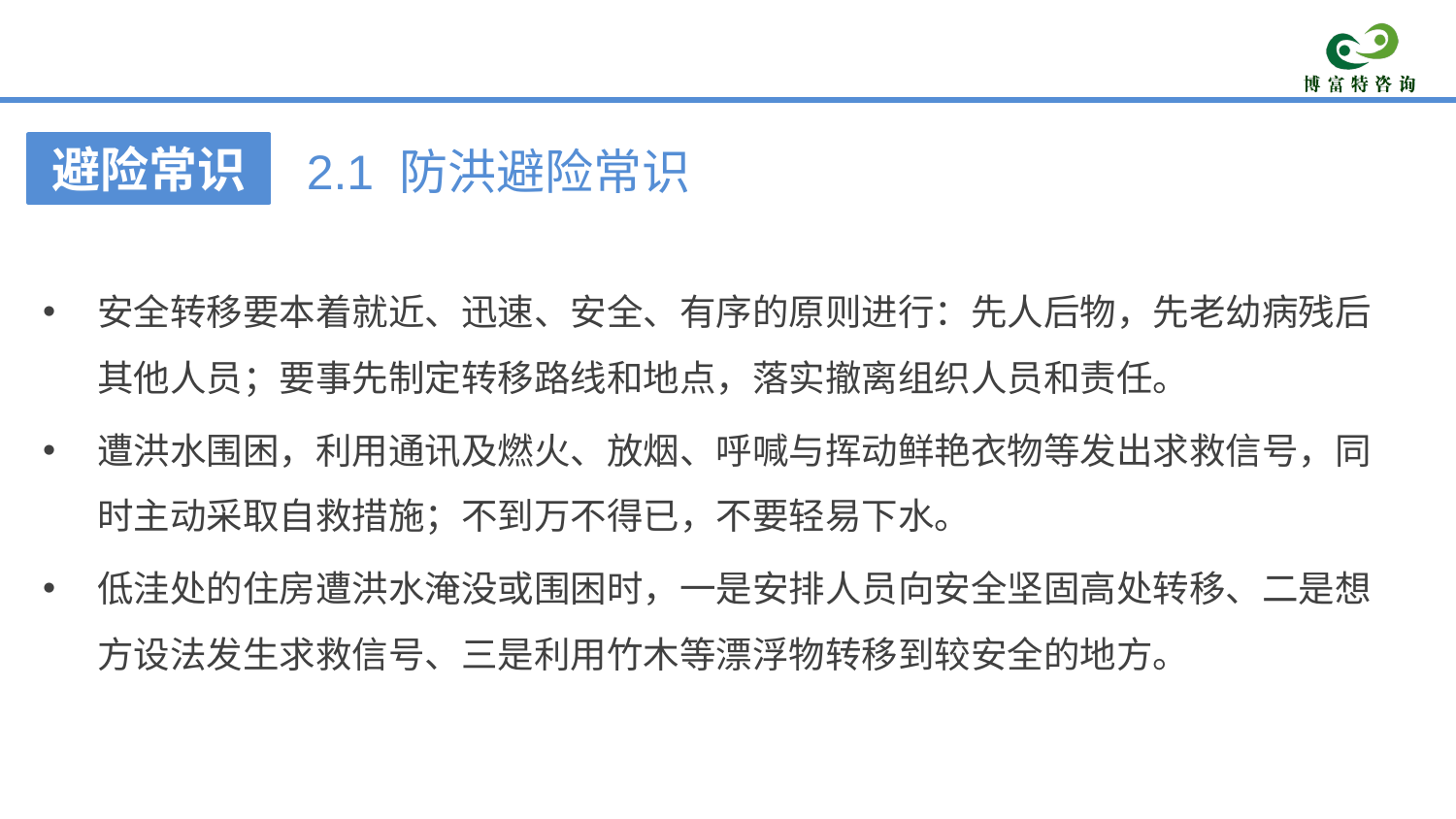

2.1 防洪避险常识
安全转移要本着就近、迅速、安全、有序的原则进行：先人后物，先老幼病残后其他人员；要事先制定转移路线和地点，落实撤离组织人员和责任。
遭洪水围困，利用通讯及燃火、放烟、呼喊与挥动鲜艳衣物等发出求救信号，同时主动采取自救措施；不到万不得已，不要轻易下水。
低洼处的住房遭洪水淹没或围困时，一是安排人员向安全坚固高处转移、二是想方设法发生求救信号、三是利用竹木等漂浮物转移到较安全的地方。